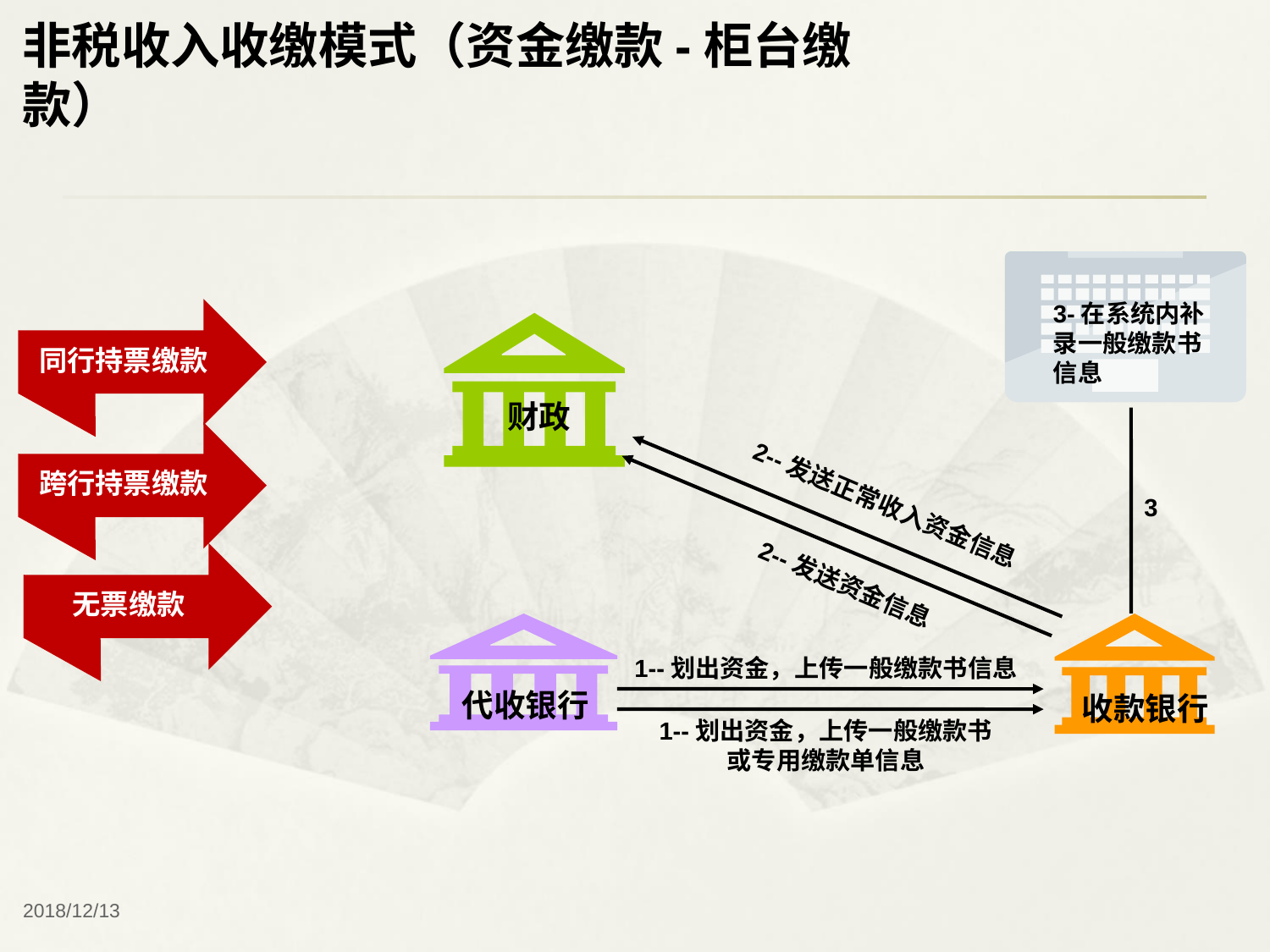

非税收入收缴模式（资金缴款-柜台缴款）

3-在系统内补录一般缴款书信息

同行持票缴款

财政

3

跨行持票缴款

2--发送正常收入资金信息

2--发送资金信息

无票缴款

 代收银行

 收款银行
1--划出资金，上传一般缴款书信息

1--划出资金，上传一般缴款书
或专用缴款单信息
2018/12/13